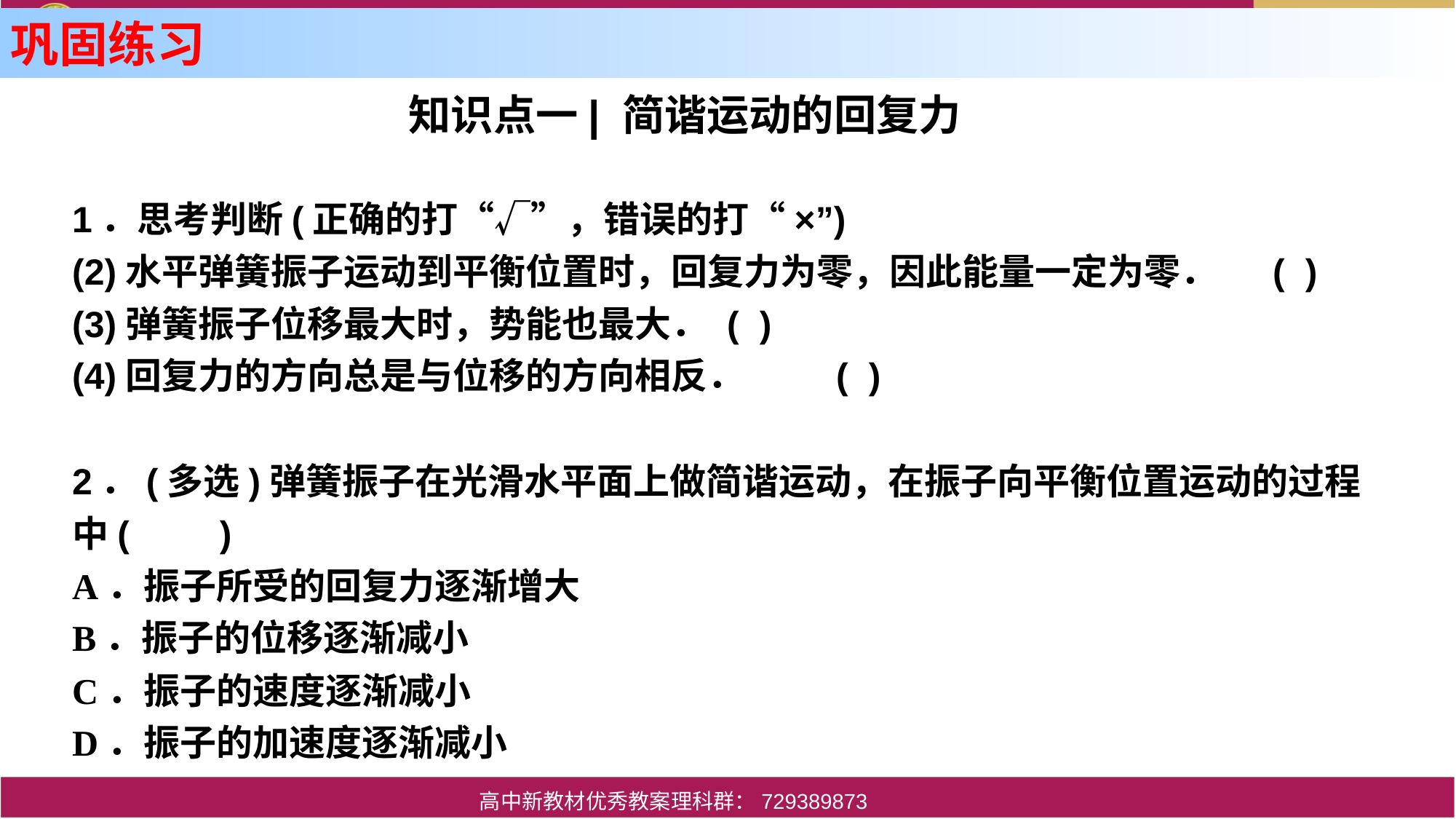

巩固练习
知识点一| 简谐运动的回复力
1．思考判断(正确的打“√”，错误的打“×”)
(2)水平弹簧振子运动到平衡位置时，回复力为零，因此能量一定为零．	(  )
(3)弹簧振子位移最大时，势能也最大．	(  )
(4)回复力的方向总是与位移的方向相反．	(  )

2．(多选)弹簧振子在光滑水平面上做简谐运动，在振子向平衡位置运动的过程中(　　)
A．振子所受的回复力逐渐增大
B．振子的位移逐渐减小
C．振子的速度逐渐减小
D．振子的加速度逐渐减小